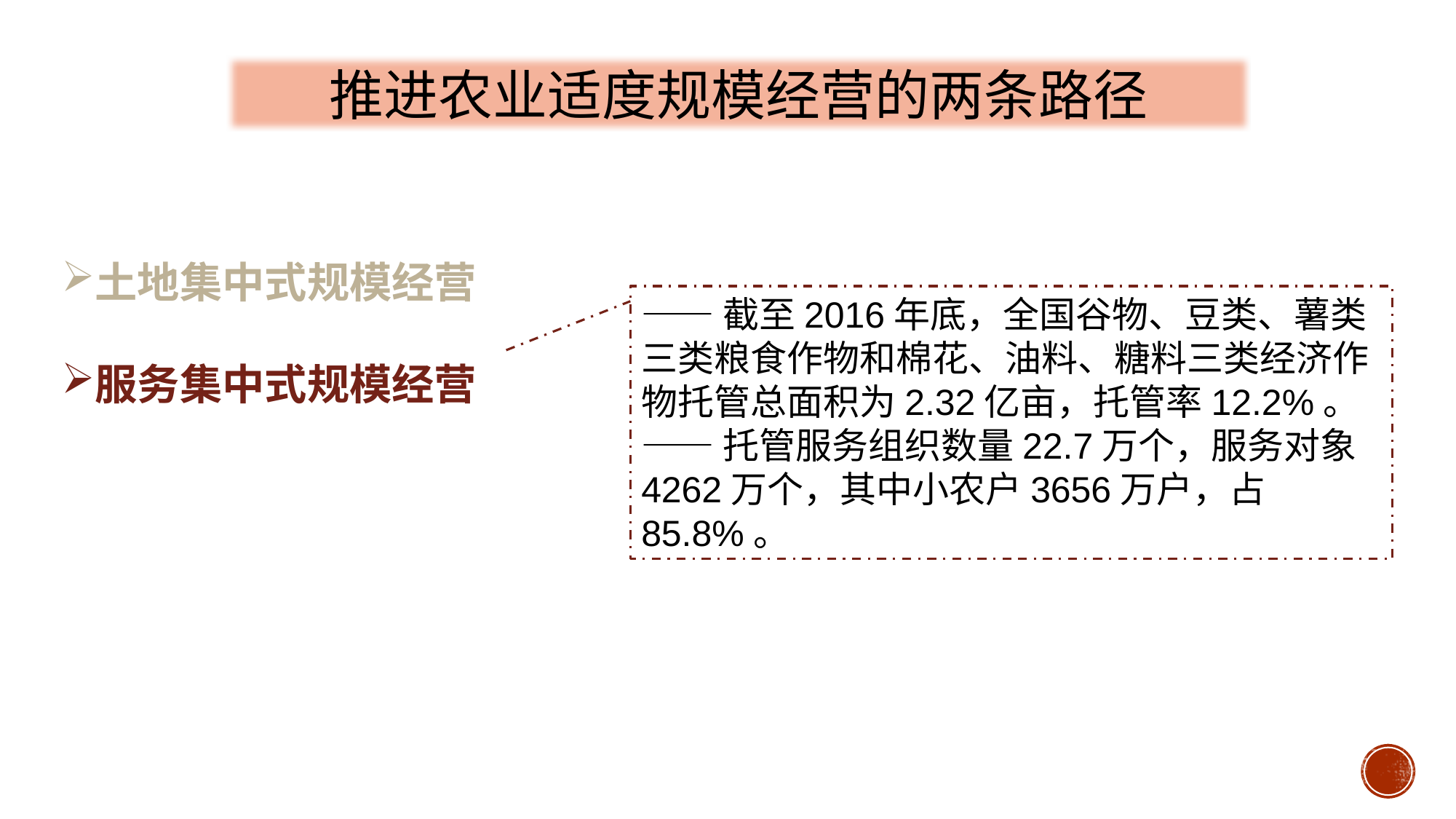

推进农业适度规模经营的两条路径
土地集中式规模经营
服务集中式规模经营
——截至2016年底，全国谷物、豆类、薯类三类粮食作物和棉花、油料、糖料三类经济作物托管总面积为2.32亿亩，托管率12.2%。
——托管服务组织数量22.7万个，服务对象 4262万个，其中小农户3656万户，占85.8%。